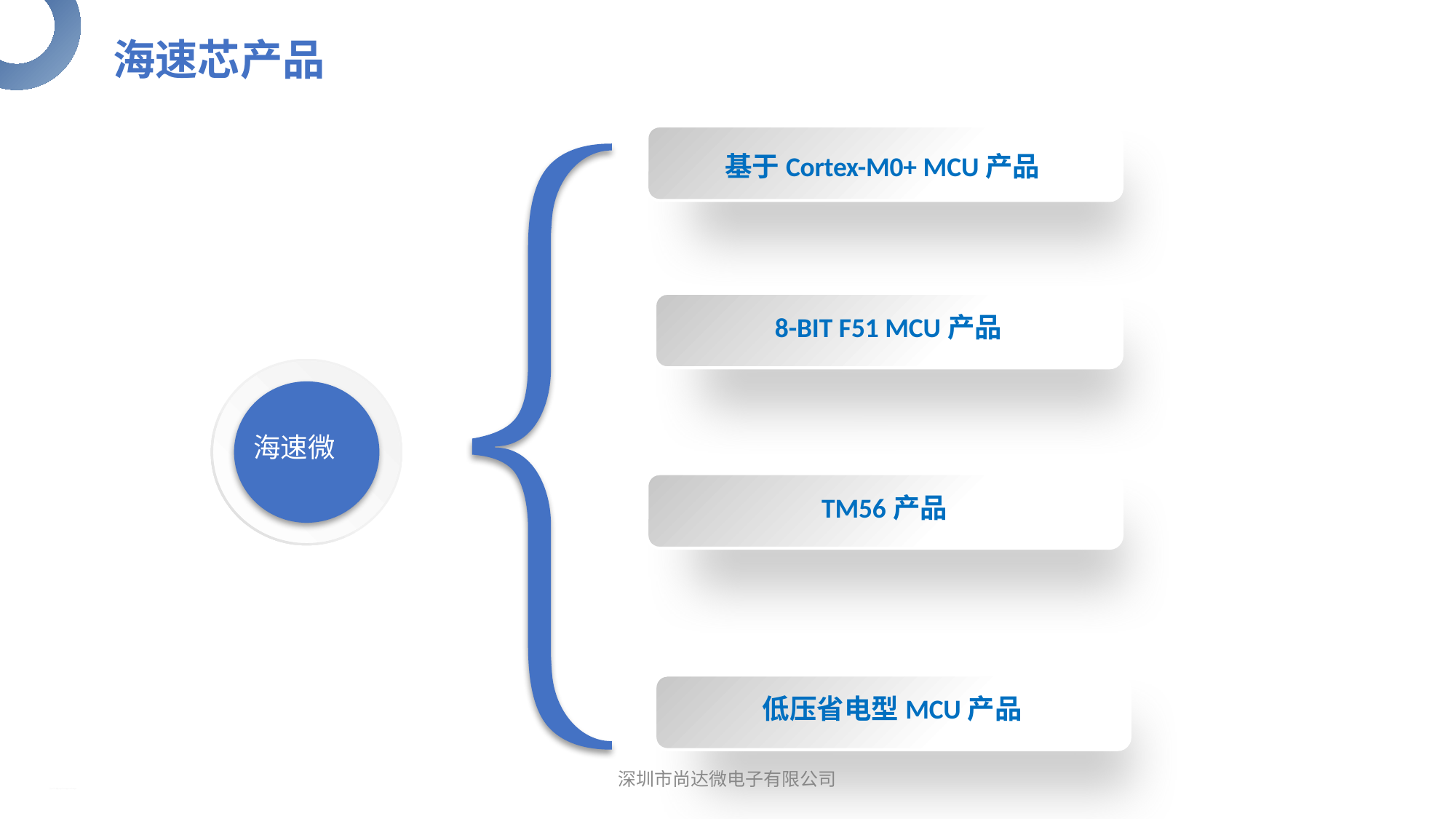

海速芯产品

基于Cortex-M0+ MCU产品

8-BIT F51 MCU产品
家 高 保 逻 电 速 护 辑 专 接 器 器 用 口 件   件   器  器
件  件

海速微
TM56产品
低压省电型MCU产品
深圳市尚达微电子有限公司
行业PPT模板http://www.1ppt.com/hangye/